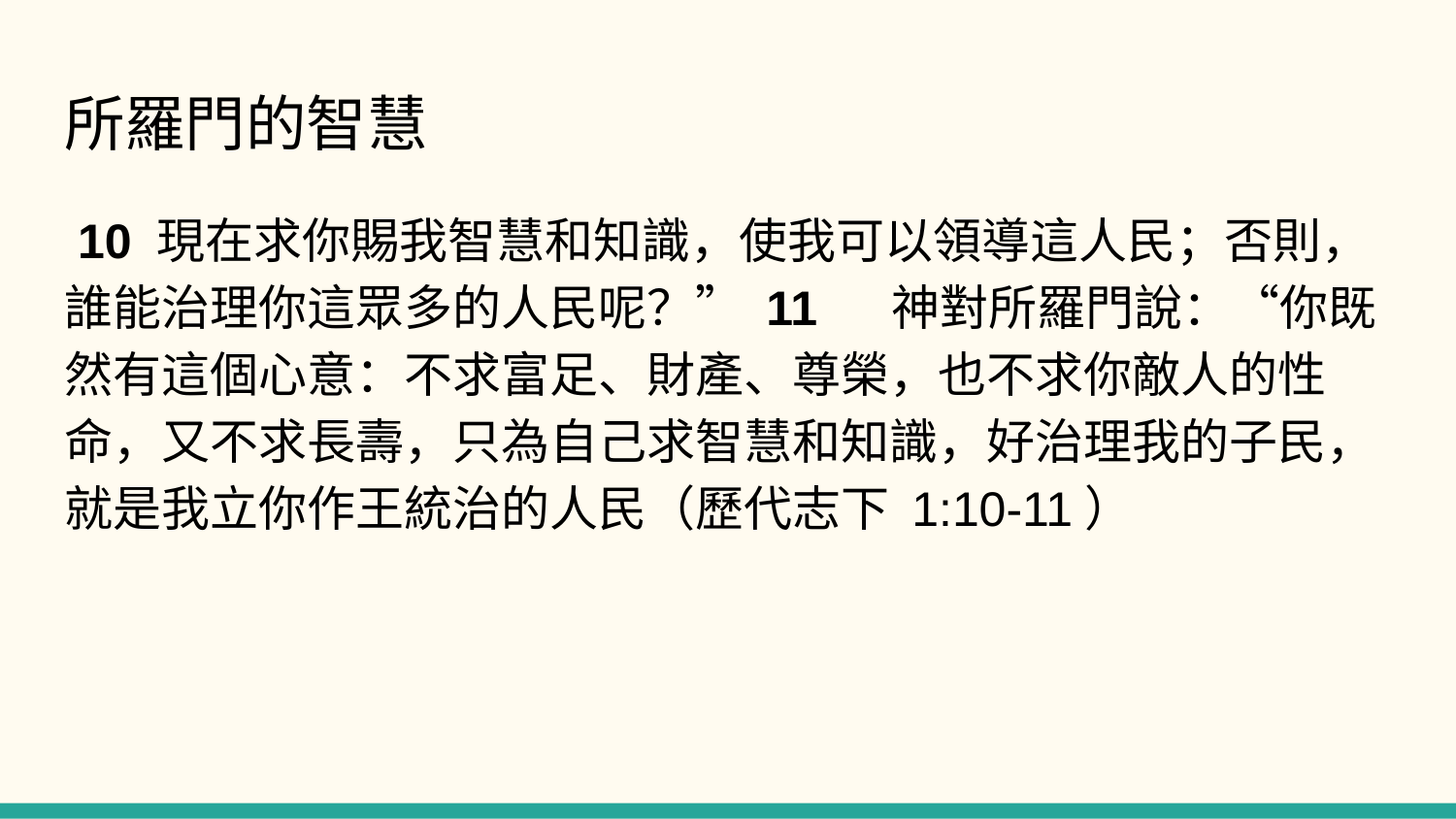

# 所羅門的智慧
 10 現在求你賜我智慧和知識，使我可以領導這人民；否則，誰能治理你這眾多的人民呢？” 11 　神對所羅門說：“你既然有這個心意：不求富足、財產、尊榮，也不求你敵人的性命，又不求長壽，只為自己求智慧和知識，好治理我的子民，就是我立你作王統治的人民（歷代志下 1:10-11）